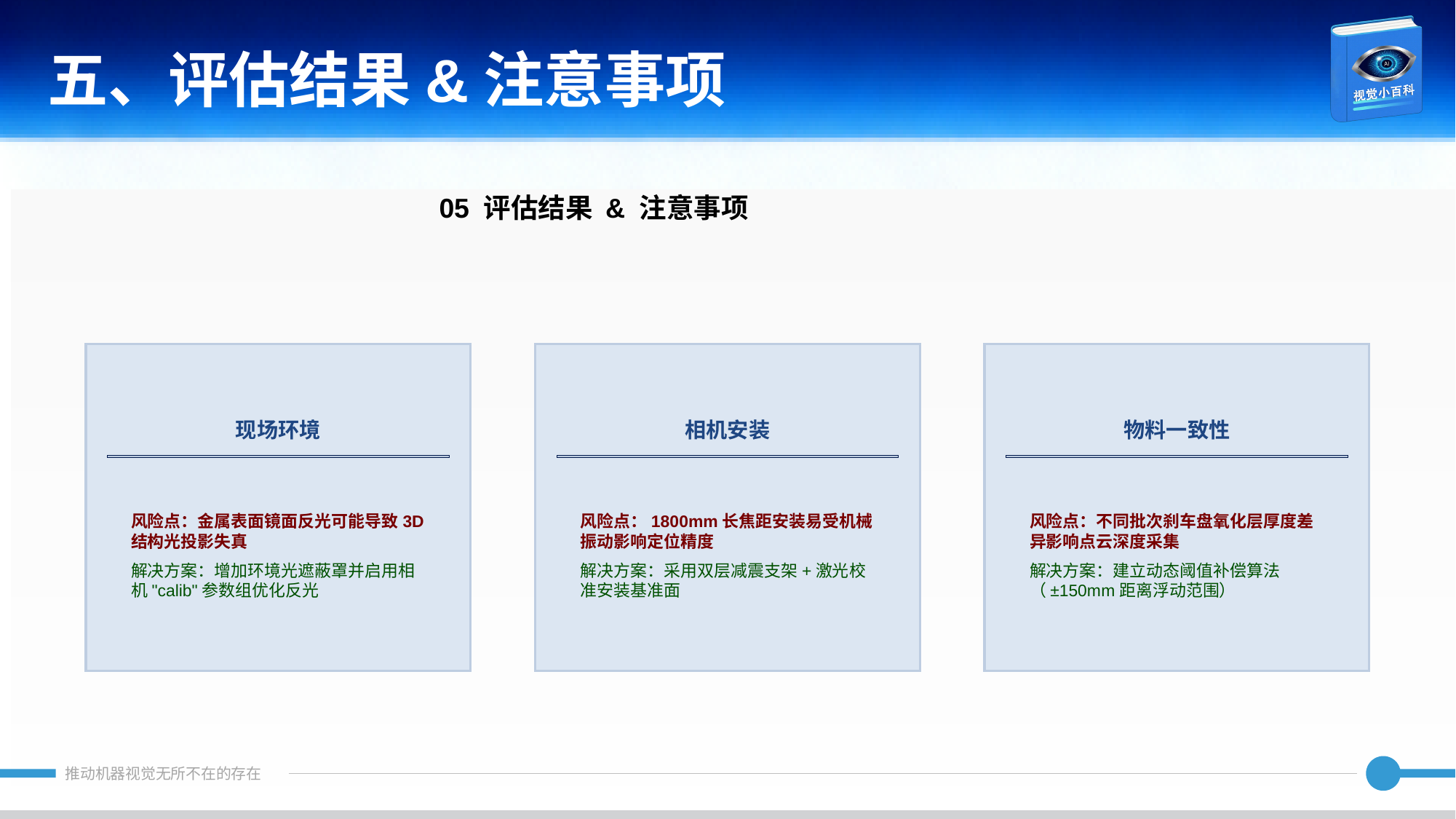

五、评估结果&注意事项

05 评估结果 & 注意事项

现场环境

相机安装

物料一致性

风险点：金属表面镜面反光可能导致3D结构光投影失真
解决方案：增加环境光遮蔽罩并启用相机"calib"参数组优化反光

风险点：1800mm长焦距安装易受机械振动影响定位精度
解决方案：采用双层减震支架+激光校准安装基准面

风险点：不同批次刹车盘氧化层厚度差异影响点云深度采集
解决方案：建立动态阈值补偿算法（±150mm距离浮动范围）
11